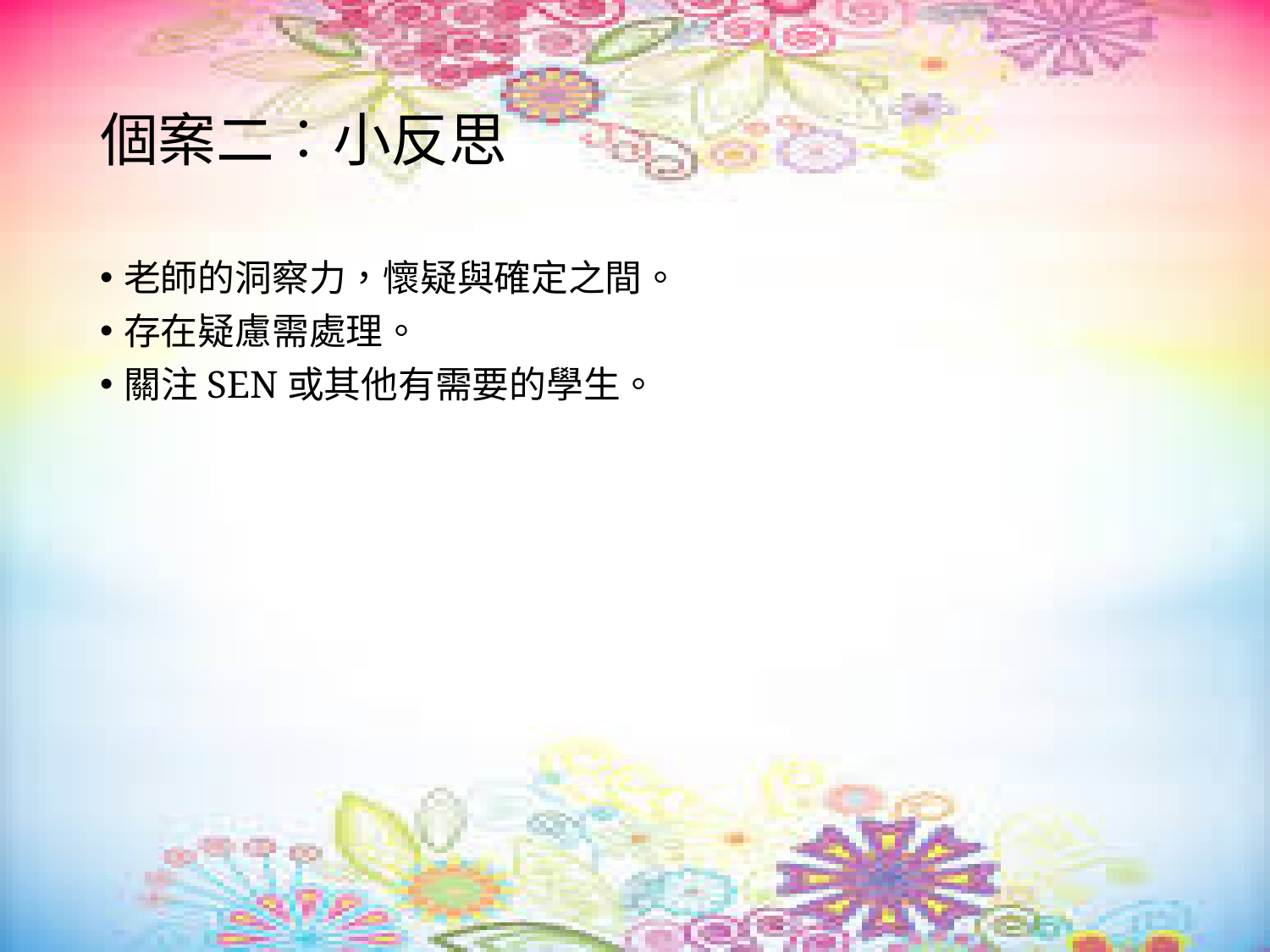

# 個案二︰小反思
老師的洞察力，懷疑與確定之間。
存在疑慮需處理。
關注SEN或其他有需要的學生。